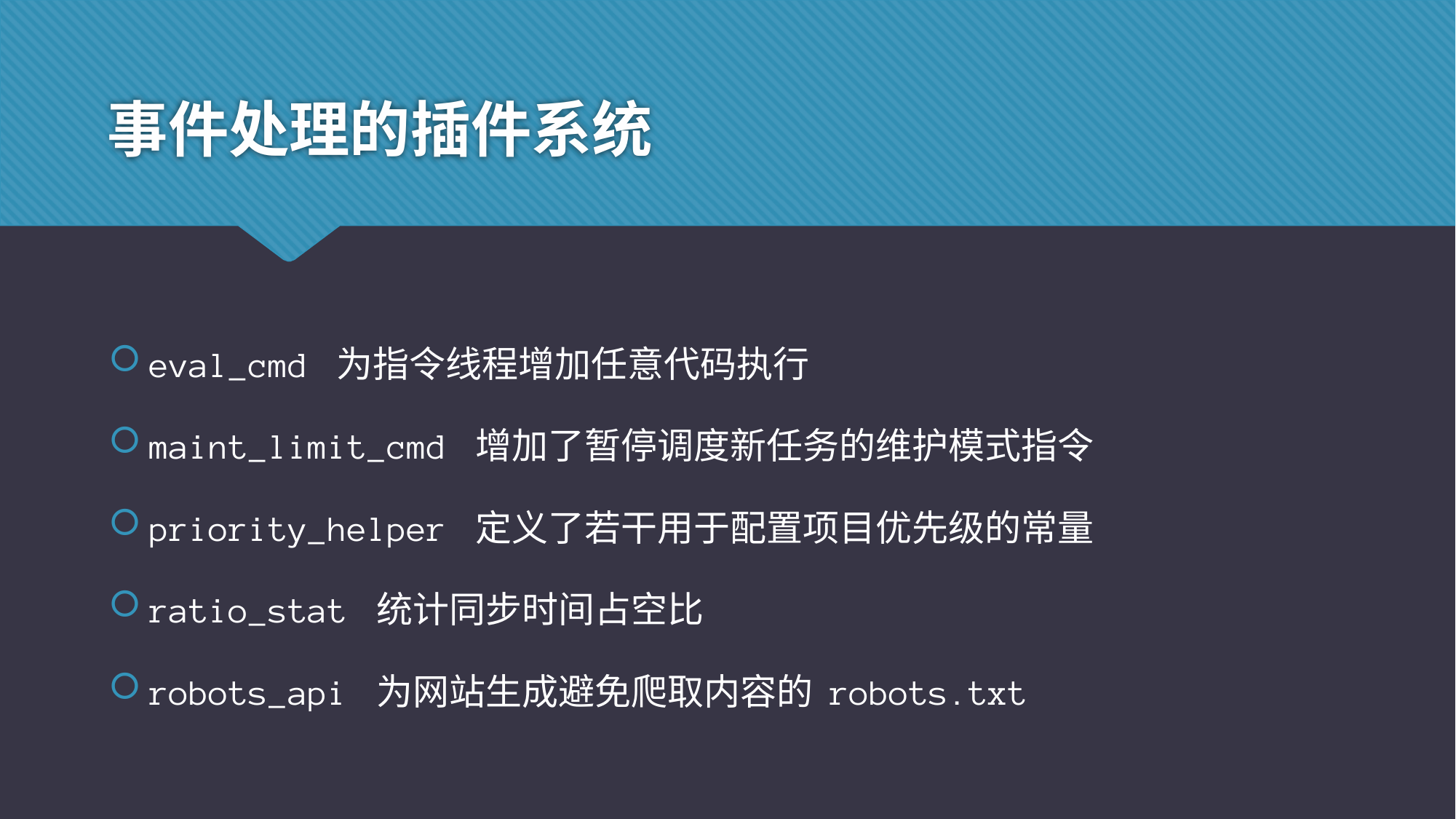

# 事件处理的插件系统
eval_cmd 为指令线程增加任意代码执行
maint_limit_cmd 增加了暂停调度新任务的维护模式指令
priority_helper 定义了若干用于配置项目优先级的常量
ratio_stat 统计同步时间占空比
robots_api 为网站生成避免爬取内容的 robots.txt